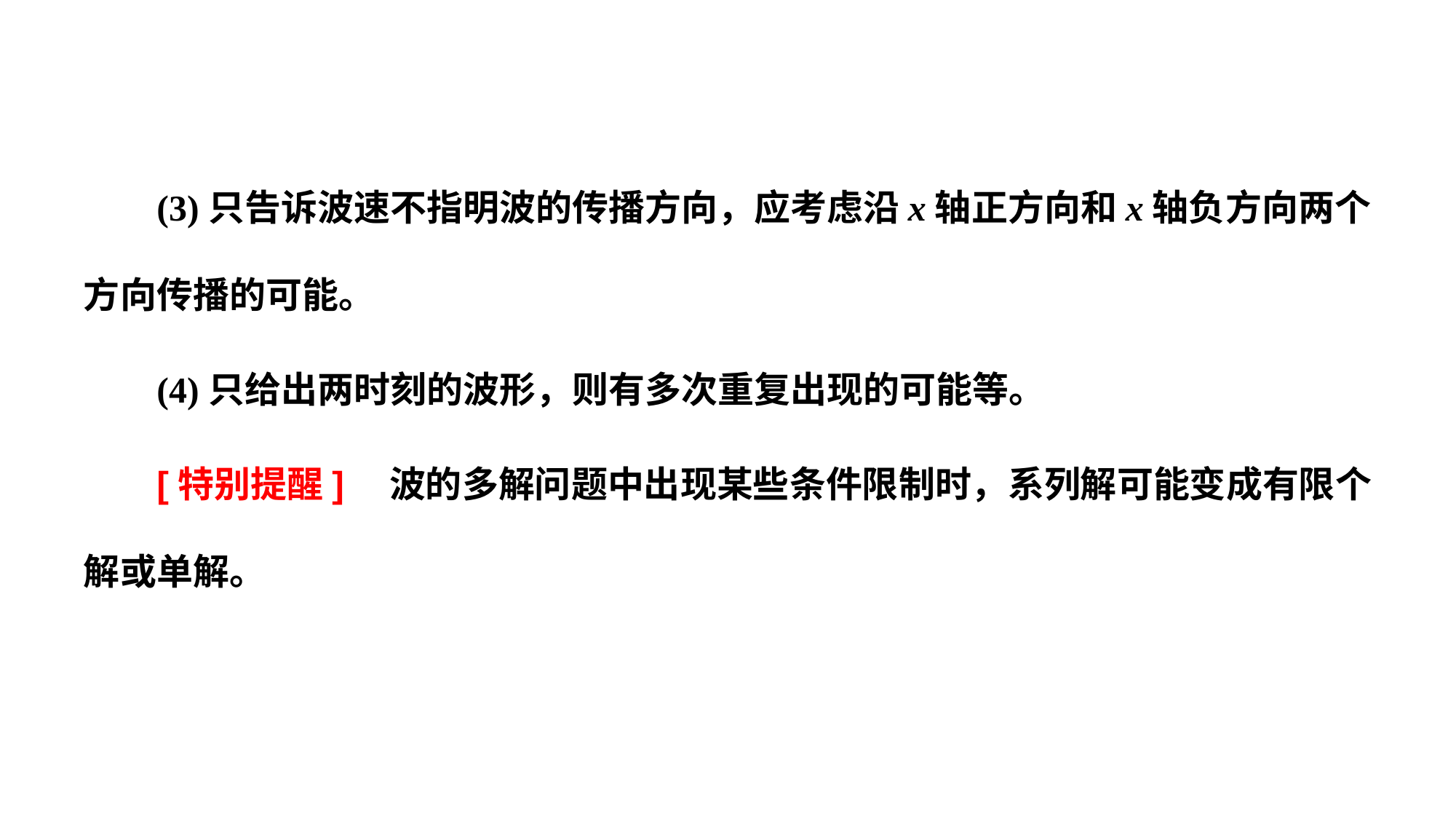

(3)只告诉波速不指明波的传播方向，应考虑沿x轴正方向和x轴负方向两个方向传播的可能。
(4)只给出两时刻的波形，则有多次重复出现的可能等。
[特别提醒]　波的多解问题中出现某些条件限制时，系列解可能变成有限个解或单解。